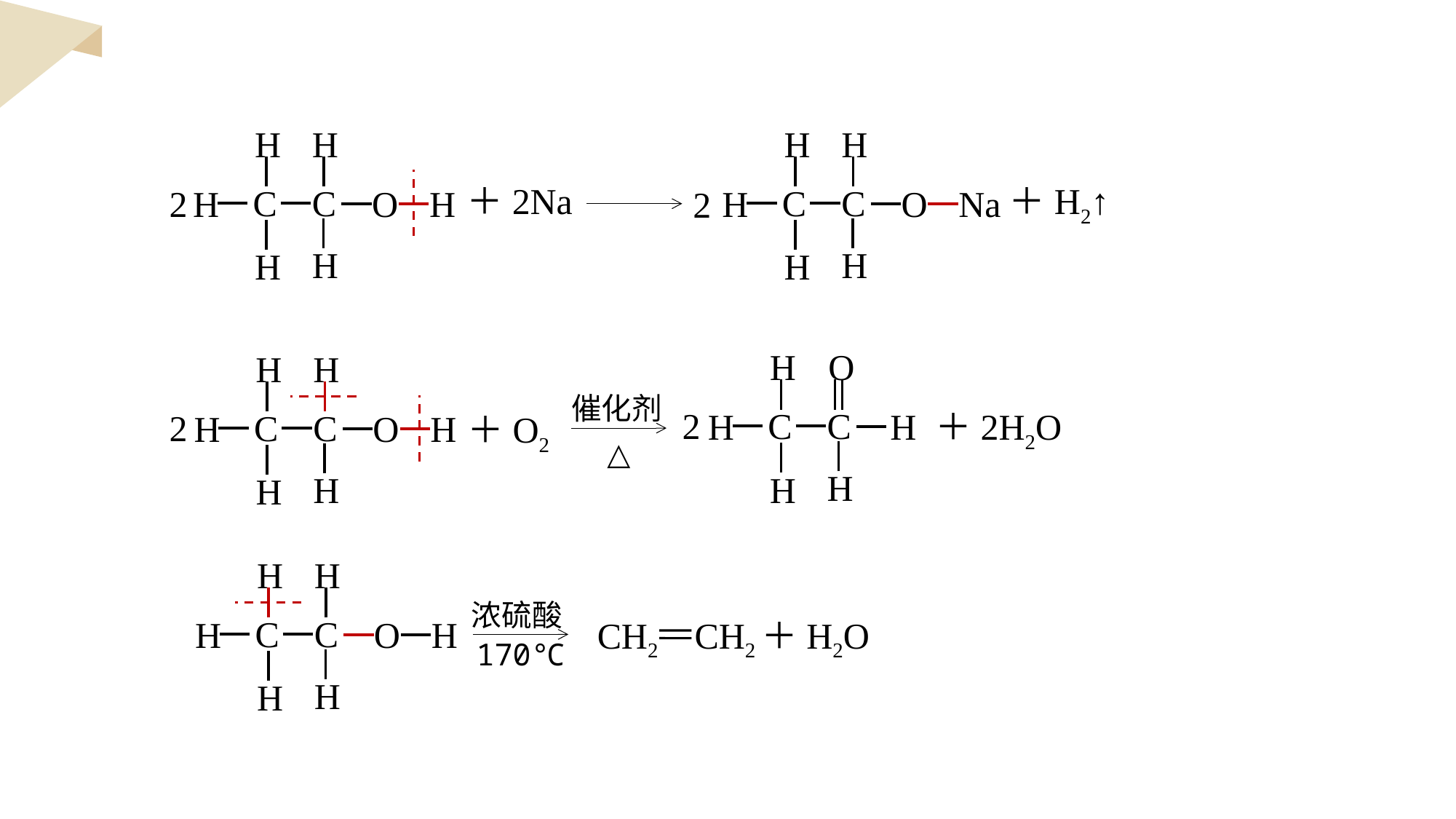

H
H
C
C
H
O
H
H
H
H
H
C
C
H
O
Na
H
H
＋2Na
＋H2↑
2
2
H
C
C
H
H
H
H
O
H
H
C
C
H
O
H
H
H
催化剂
2
＋2H2O
2
＋O2
△
H
H
C
C
H
O
H
H
H
浓硫酸
170℃
CH2    CH2

＋H2O